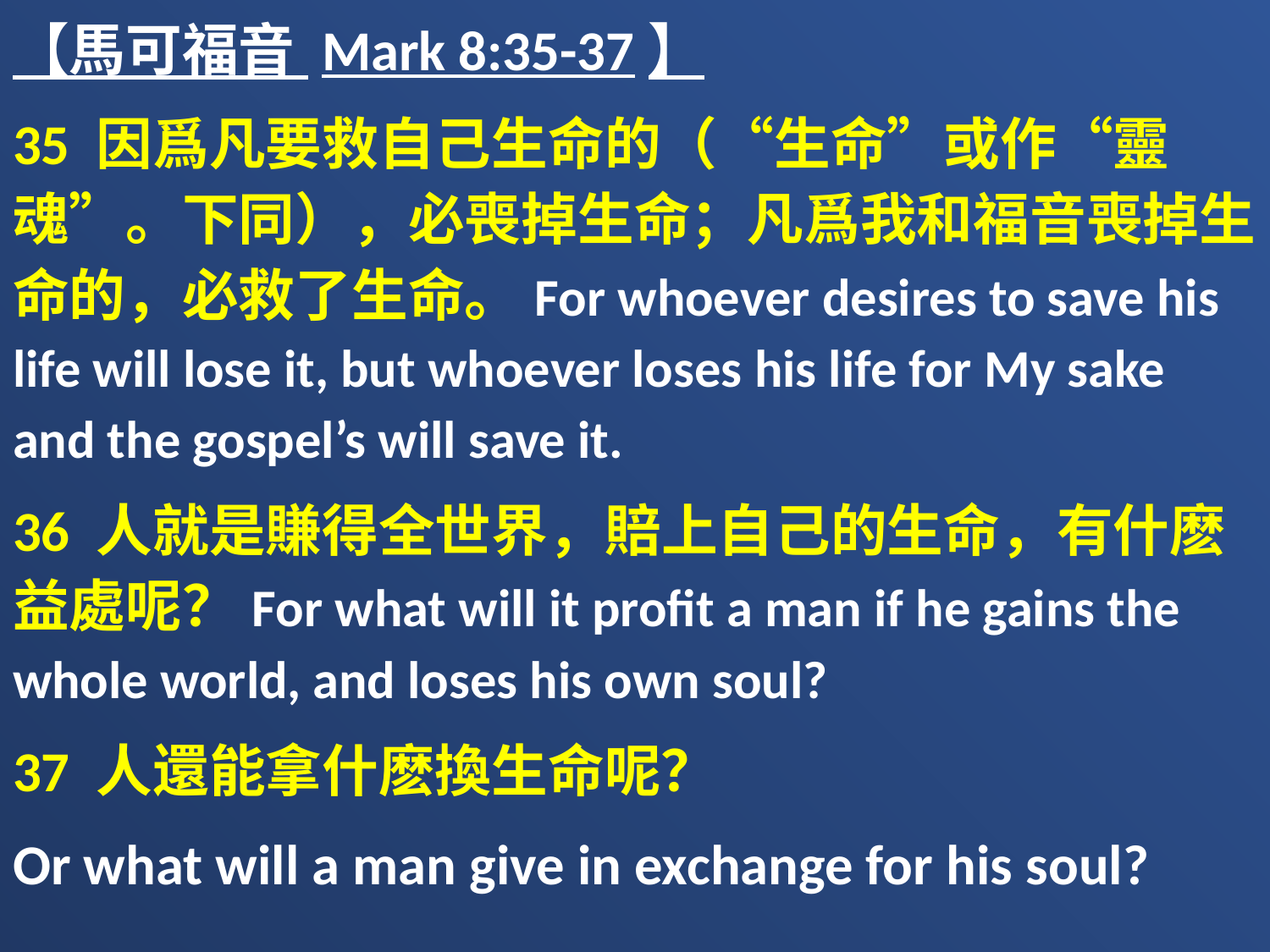

【馬可福音 Mark 8:35-37】
35 因爲凡要救自己生命的（“生命”或作“靈魂”。下同），必喪掉生命；凡爲我和福音喪掉生命的，必救了生命。For whoever desires to save his life will lose it, but whoever loses his life for My sake and the gospel’s will save it.
36 人就是賺得全世界，賠上自己的生命，有什麽益處呢？For what will it profit a man if he gains the whole world, and loses his own soul?
37 人還能拿什麽換生命呢？
Or what will a man give in exchange for his soul?